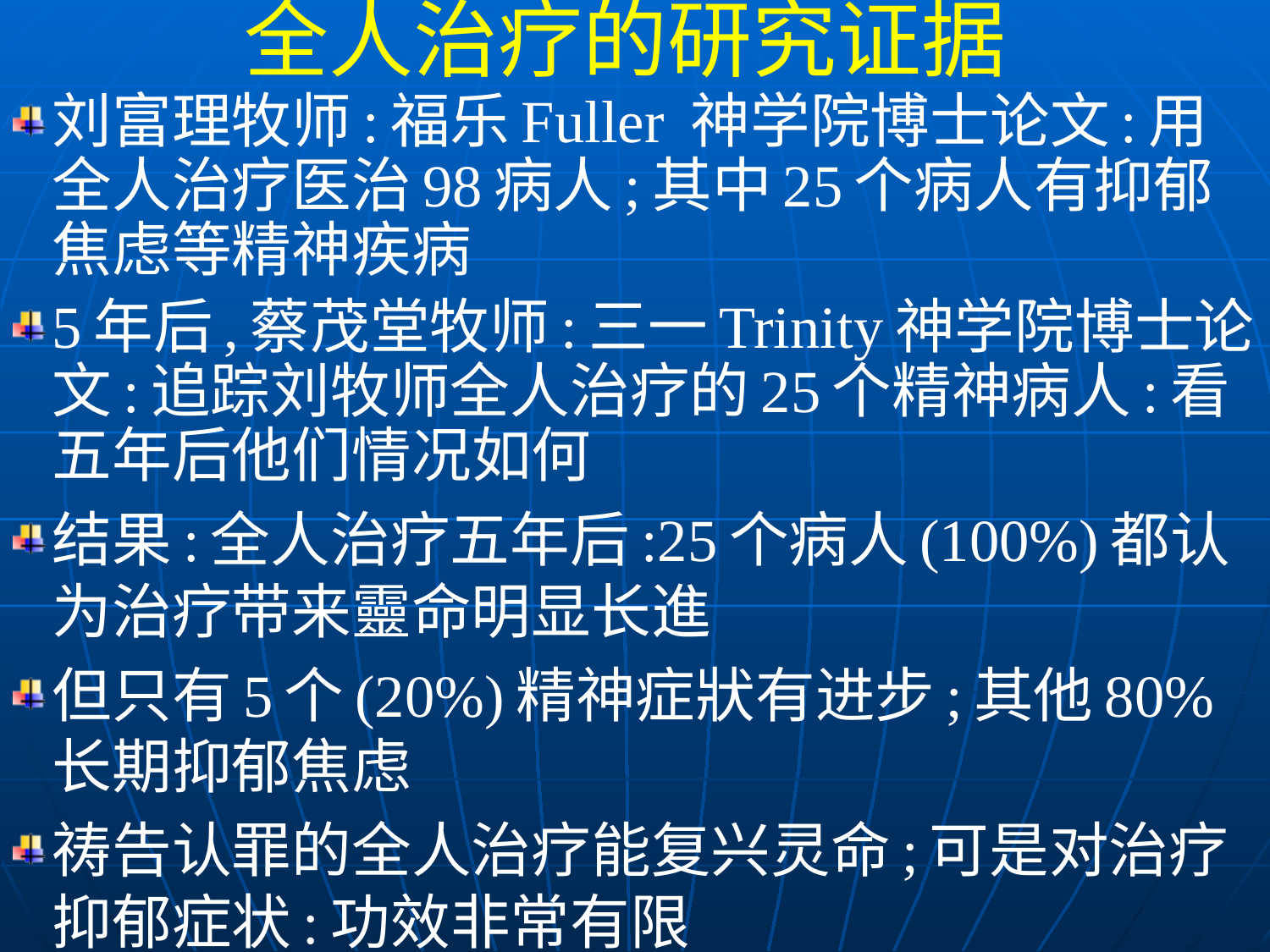

全人治疗的研究证据
刘富理牧师:福乐Fuller 神学院博士论文:用全人治疗医治98病人;其中25个病人有抑郁焦虑等精神疾病
5年后,蔡茂堂牧师:三一Trinity神学院博士论文:追踪刘牧师全人治疗的25个精神病人:看五年后他们情况如何
结果:全人治疗五年后:25个病人(100%)都认为治疗带来靈命明显长進
但只有5个(20%)精神症狀有进步;其他80%长期抑郁焦虑
祷告认罪的全人治疗能复兴灵命;可是对治疗抑郁症状:功效非常有限